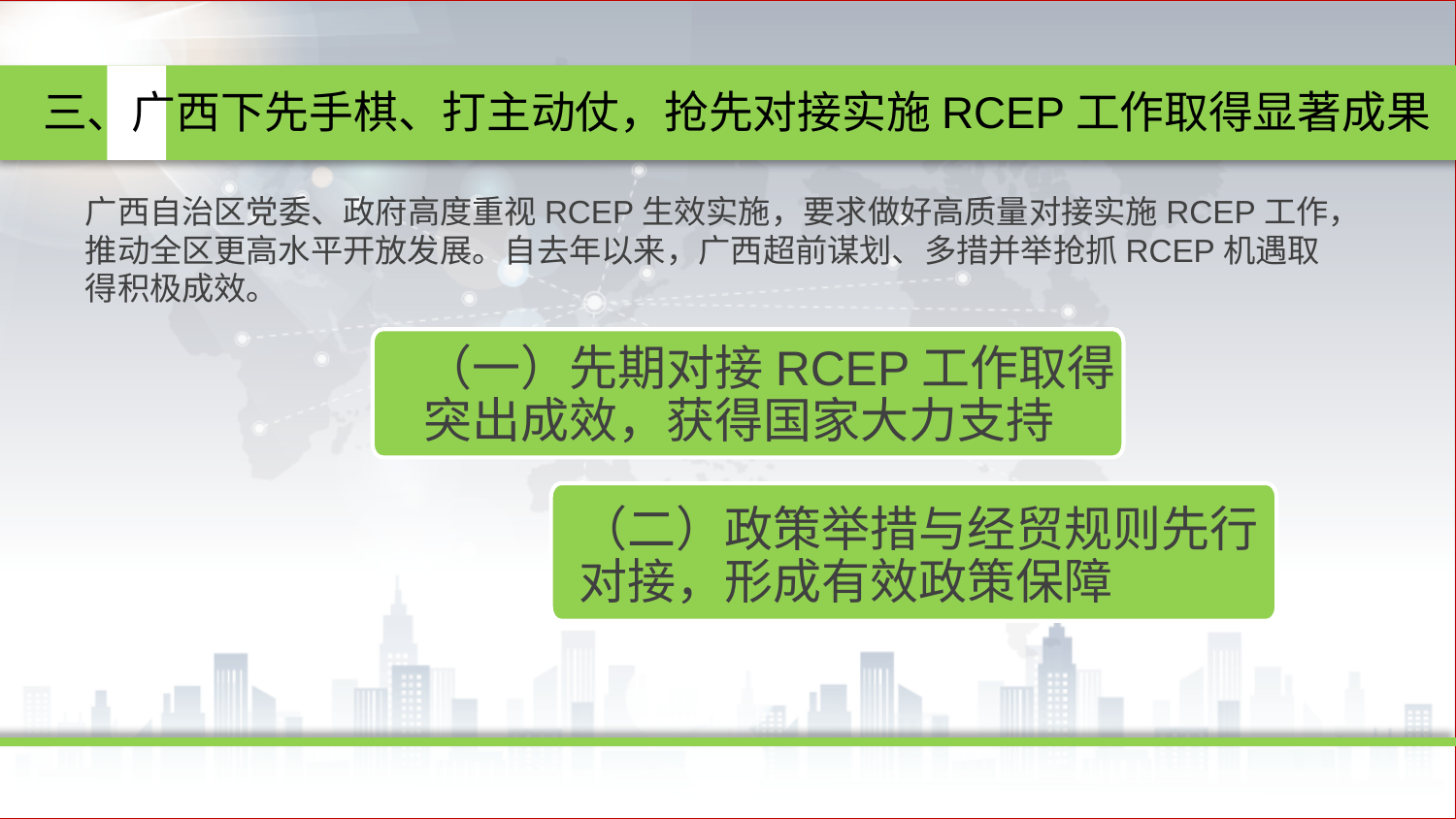

三、广西下先手棋、打主动仗，抢先对接实施RCEP工作取得显著成果
广西自治区党委、政府高度重视RCEP生效实施，要求做好高质量对接实施RCEP工作，推动全区更高水平开放发展。自去年以来，广西超前谋划、多措并举抢抓RCEP机遇取得积极成效。

（一）先期对接RCEP工作取得突出成效，获得国家大力支持

（二）政策举措与经贸规则先行对接，形成有效政策保障